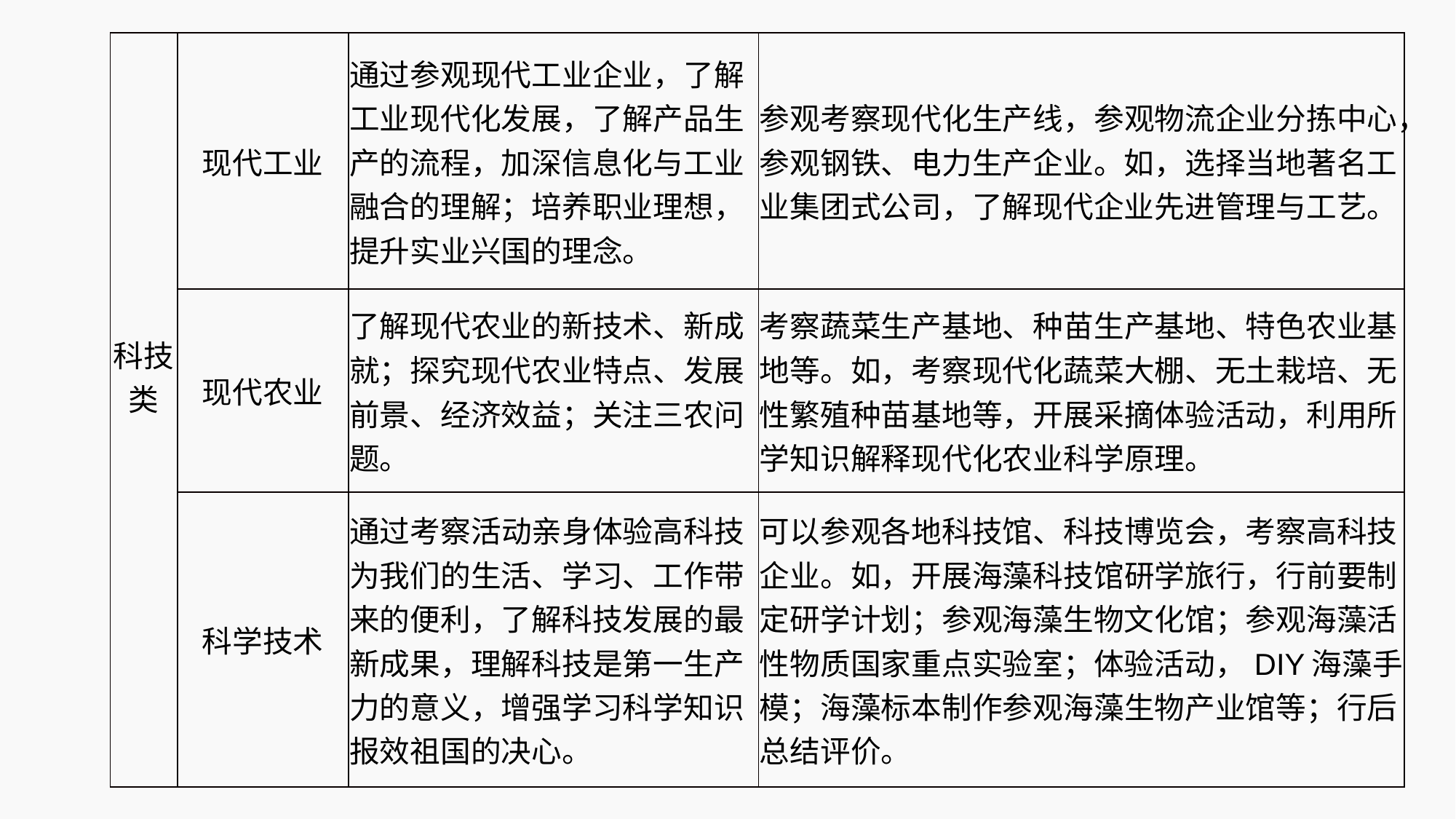

| 科技类 | 现代工业 | 通过参观现代工业企业，了解工业现代化发展，了解产品生产的流程，加深信息化与工业融合的理解；培养职业理想，提升实业兴国的理念。 | 参观考察现代化生产线，参观物流企业分拣中心，参观钢铁、电力生产企业。如，选择当地著名工业集团式公司，了解现代企业先进管理与工艺。 |
| --- | --- | --- | --- |
|  | 现代农业 | 了解现代农业的新技术、新成就；探究现代农业特点、发展前景、经济效益；关注三农问题。 | 考察蔬菜生产基地、种苗生产基地、特色农业基地等。如，考察现代化蔬菜大棚、无土栽培、无性繁殖种苗基地等，开展采摘体验活动，利用所学知识解释现代化农业科学原理。 |
|  | 科学技术 | 通过考察活动亲身体验高科技为我们的生活、学习、工作带来的便利，了解科技发展的最新成果，理解科技是第一生产力的意义，增强学习科学知识报效祖国的决心。 | 可以参观各地科技馆、科技博览会，考察高科技企业。如，开展海藻科技馆研学旅行，行前要制定研学计划；参观海藻生物文化馆；参观海藻活性物质国家重点实验室；体验活动，DIY海藻手模；海藻标本制作参观海藻生物产业馆等；行后总结评价。 |